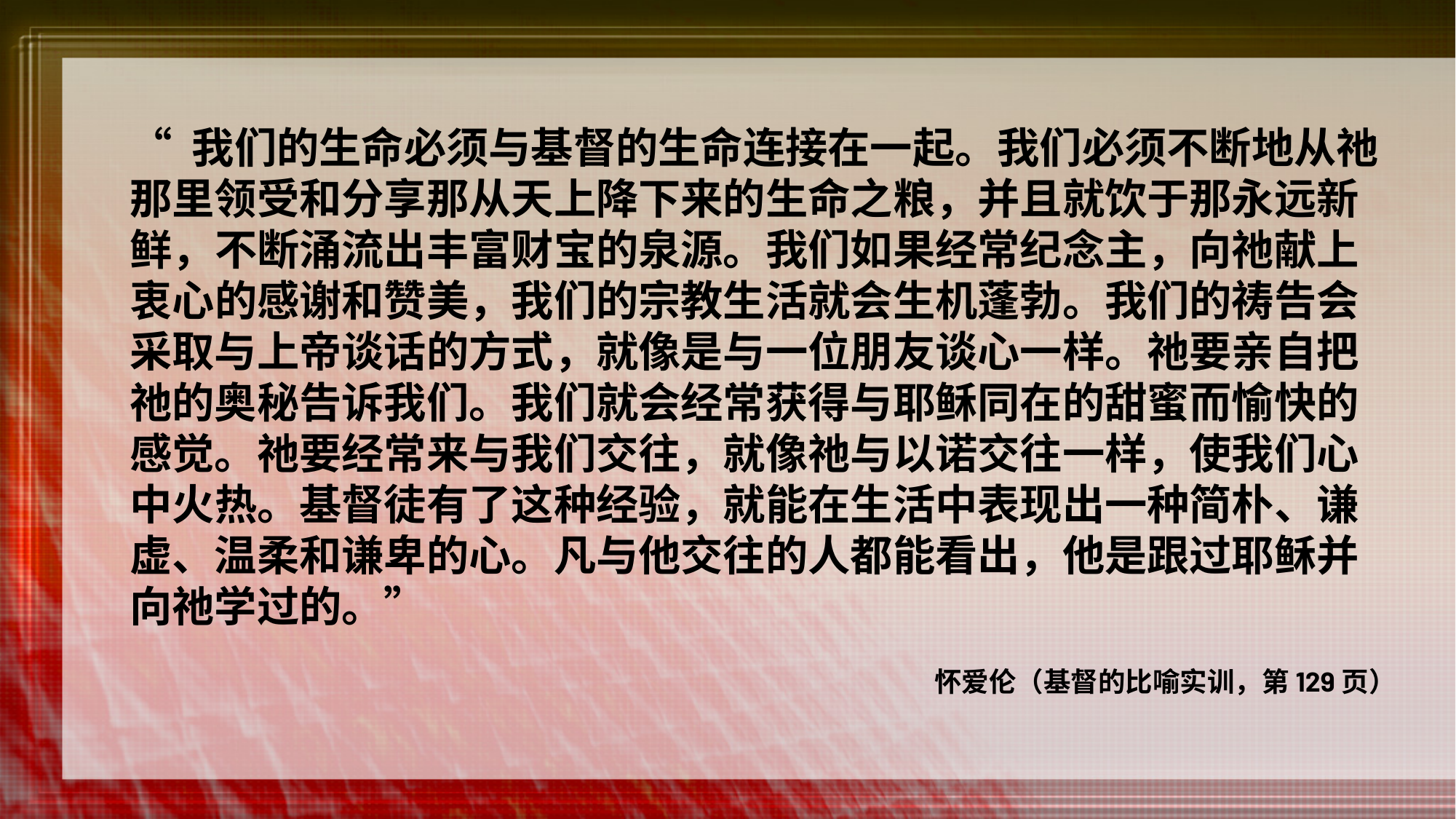

“ 我们的生命必须与基督的生命连接在一起。我们必须不断地从祂那里领受和分享那从天上降下来的生命之粮，并且就饮于那永远新鲜，不断涌流出丰富财宝的泉源。我们如果经常纪念主，向祂献上衷心的感谢和赞美，我们的宗教生活就会生机蓬勃。我们的祷告会采取与上帝谈话的方式，就像是与一位朋友谈心一样。祂要亲自把祂的奥秘告诉我们。我们就会经常获得与耶稣同在的甜蜜而愉快的感觉。祂要经常来与我们交往，就像祂与以诺交往一样，使我们心中火热。基督徒有了这种经验，就能在生活中表现出一种简朴、谦虚、温柔和谦卑的心。凡与他交往的人都能看出，他是跟过耶稣并向祂学过的。”
怀爱伦（基督的比喻实训，第129页）